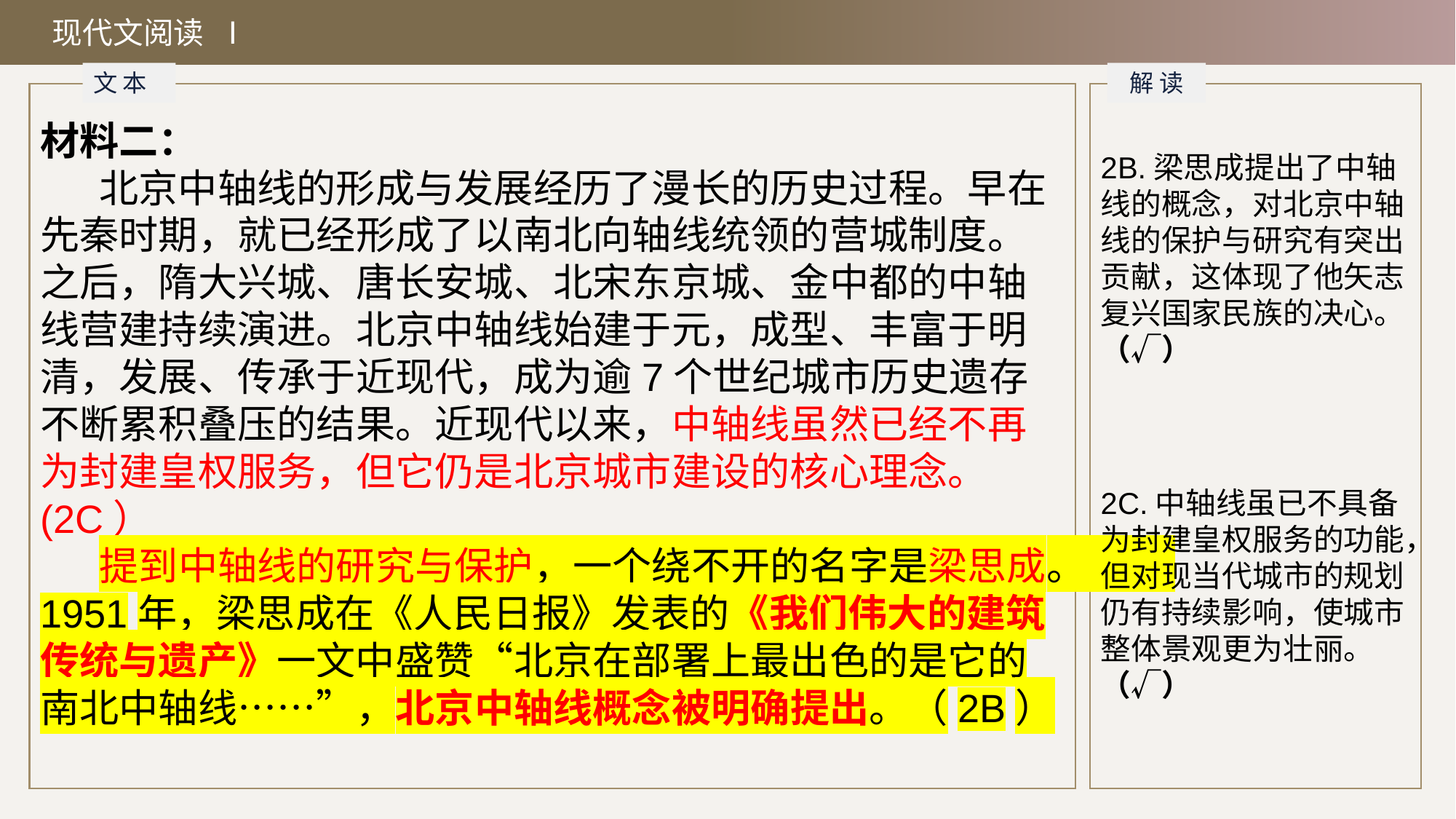

现代文阅读  Ⅰ
文 本
解 读

材料二：
  北京中轴线的形成与发展经历了漫长的历史过程。早在先秦时期，就已经形成了以南北向轴线统领的营城制度。之后，隋大兴城、唐长安城、北宋东京城、金中都的中轴线营建持续演进。北京中轴线始建于元，成型、丰富于明清，发展、传承于近现代，成为逾7个世纪城市历史遗存不断累积叠压的结果。近现代以来，中轴线虽然已经不再为封建皇权服务，但它仍是北京城市建设的核心理念。(2C）
  提到中轴线的研究与保护，一个绕不开的名字是梁思成。1951年，梁思成在《人民日报》发表的《我们伟大的建筑传统与遗产》一文中盛赞“北京在部署上最出色的是它的南北中轴线……”，北京中轴线概念被明确提出。（2B）
2B.梁思成提出了中轴线的概念，对北京中轴线的保护与研究有突出贡献，这体现了他矢志复兴国家民族的决心。（√）

2C.中轴线虽已不具备为封建皇权服务的功能，但对现当代城市的规划仍有持续影响，使城市整体景观更为壮丽。（√）